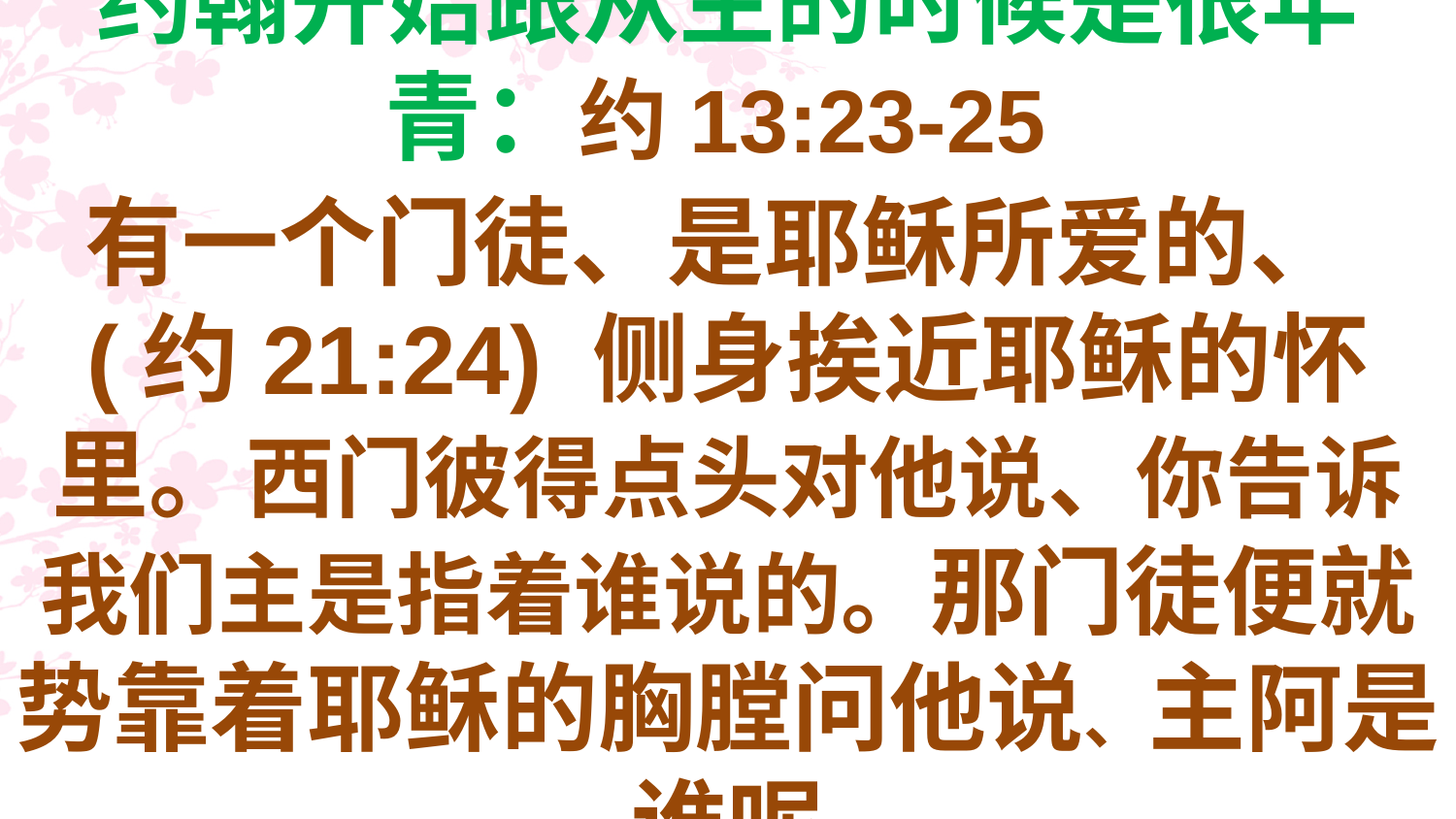

约翰开始跟从主的时候是很年青：约13:23-25
有一个门徒、是耶稣所爱的、(约21:24) 侧身挨近耶稣的怀里。西门彼得点头对他说、你告诉我们主是指着谁说的。那门徒便就势靠着耶稣的胸膛问他说、主阿是谁呢